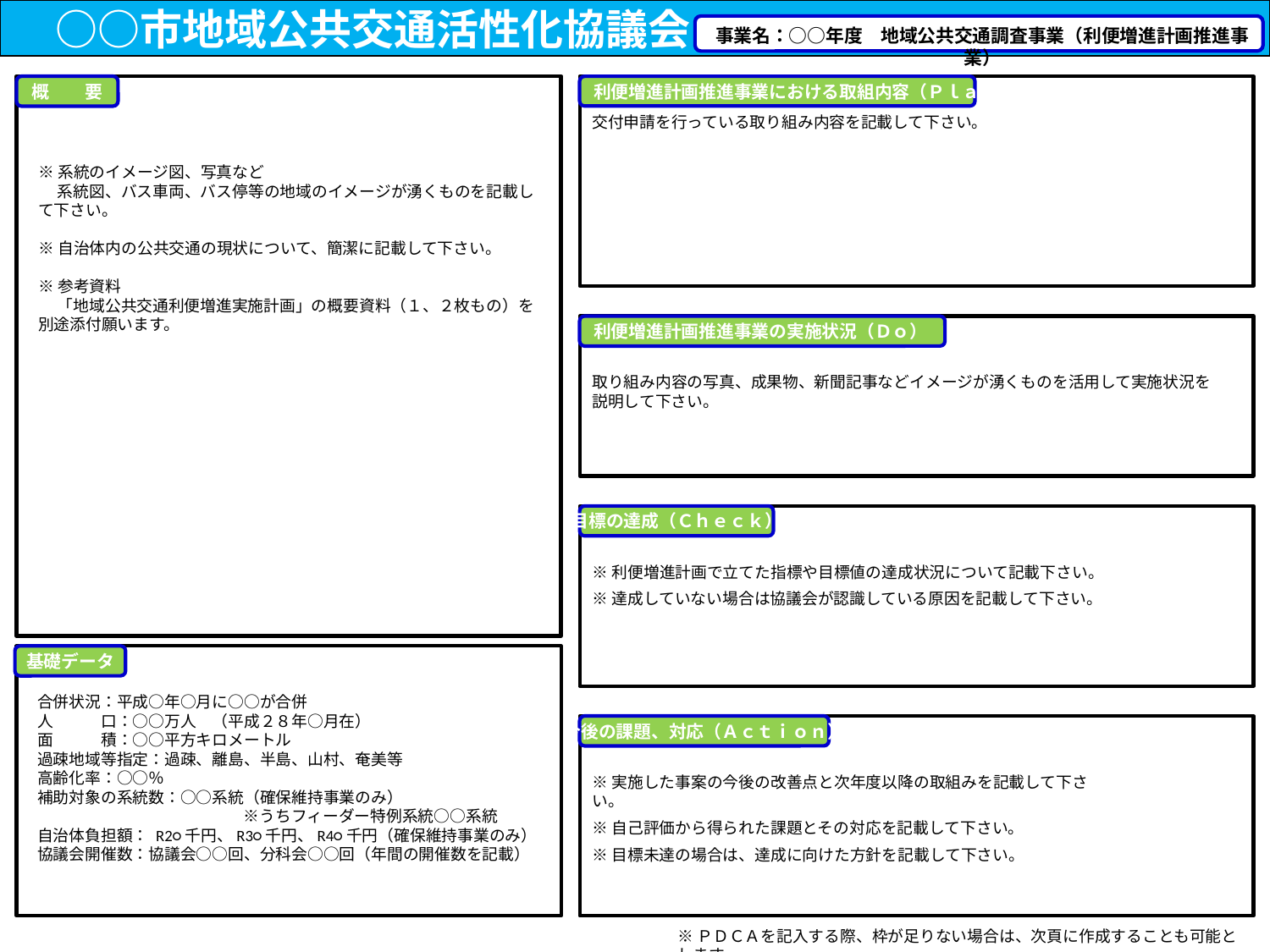

○○市地域公共交通活性化協議会

事業名：○○年度　地域公共交通調査事業（利便増進計画推進事業）
概　　要

利便増進計画推進事業における取組内容（Ｐｌａｎ）

交付申請を行っている取り組み内容を記載して下さい。
※系統のイメージ図、写真など
　 系統図、バス車両、バス停等の地域のイメージが湧くものを記載して下さい。

※自治体内の公共交通の現状について、簡潔に記載して下さい。

※参考資料
　 「地域公共交通利便増進実施計画」の概要資料（１、２枚もの）を別途添付願います。
利便増進計画推進事業の実施状況（Ｄｏ）

取り組み内容の写真、成果物、新聞記事などイメージが湧くものを活用して実施状況を説明して下さい。
目標の達成（Ｃｈｅｃｋ）

※利便増進計画で立てた指標や目標値の達成状況について記載下さい。
※達成していない場合は協議会が認識している原因を記載して下さい。
基礎データ

合併状況：平成○年○月に○○が合併
人　　　口：○○万人　（平成２８年○月在）
面　　　積：○○平方キロメートル
過疎地域等指定：過疎、離島、半島、山村、奄美等
高齢化率：○○％
補助対象の系統数：○○系統（確保維持事業のみ）
　　　　　　　　　　　　　※うちフィーダー特例系統○○系統
自治体負担額： R2○千円、R3○千円、R4○千円（確保維持事業のみ）
協議会開催数：協議会○○回、分科会○○回（年間の開催数を記載）
今後の課題、対応（Ａｃｔｉｏｎ）

※実施した事案の今後の改善点と次年度以降の取組みを記載して下さい。
※自己評価から得られた課題とその対応を記載して下さい。
※目標未達の場合は、達成に向けた方針を記載して下さい。
※ＰＤＣＡを記入する際、枠が足りない場合は、次頁に作成することも可能とします。